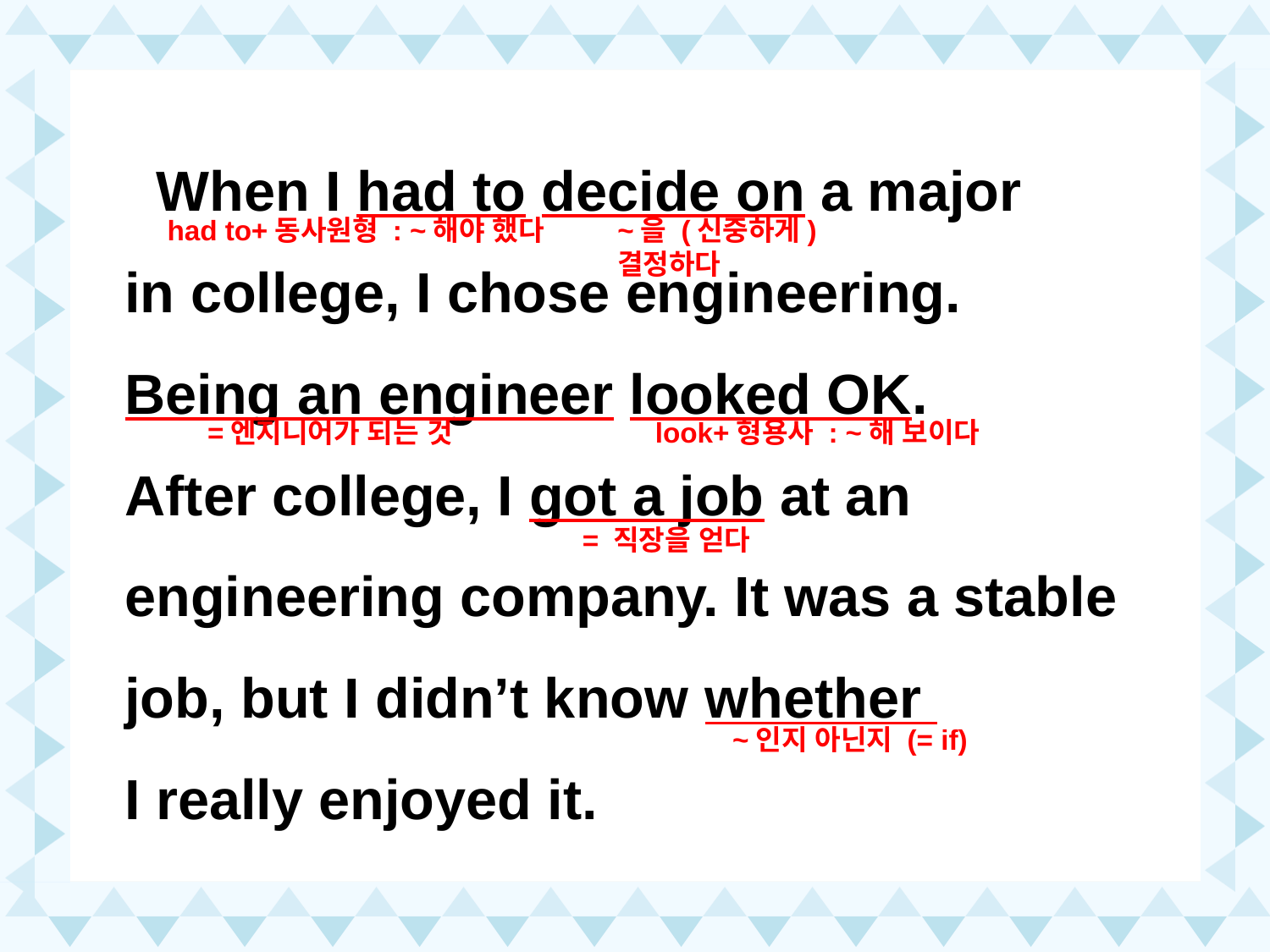

When I had to decide on a major
in college, I chose engineering.
Being an engineer looked OK.
After college, I got a job at an
engineering company. It was a stable job, but I didn’t know whether
I really enjoyed it.
had to+동사원형 : ~해야 했다
~을 (신중하게) 결정하다
=엔지니어가 되는 것
 look+형용사 : ~해 보이다
= 직장을 얻다
~인지 아닌지 (= if)